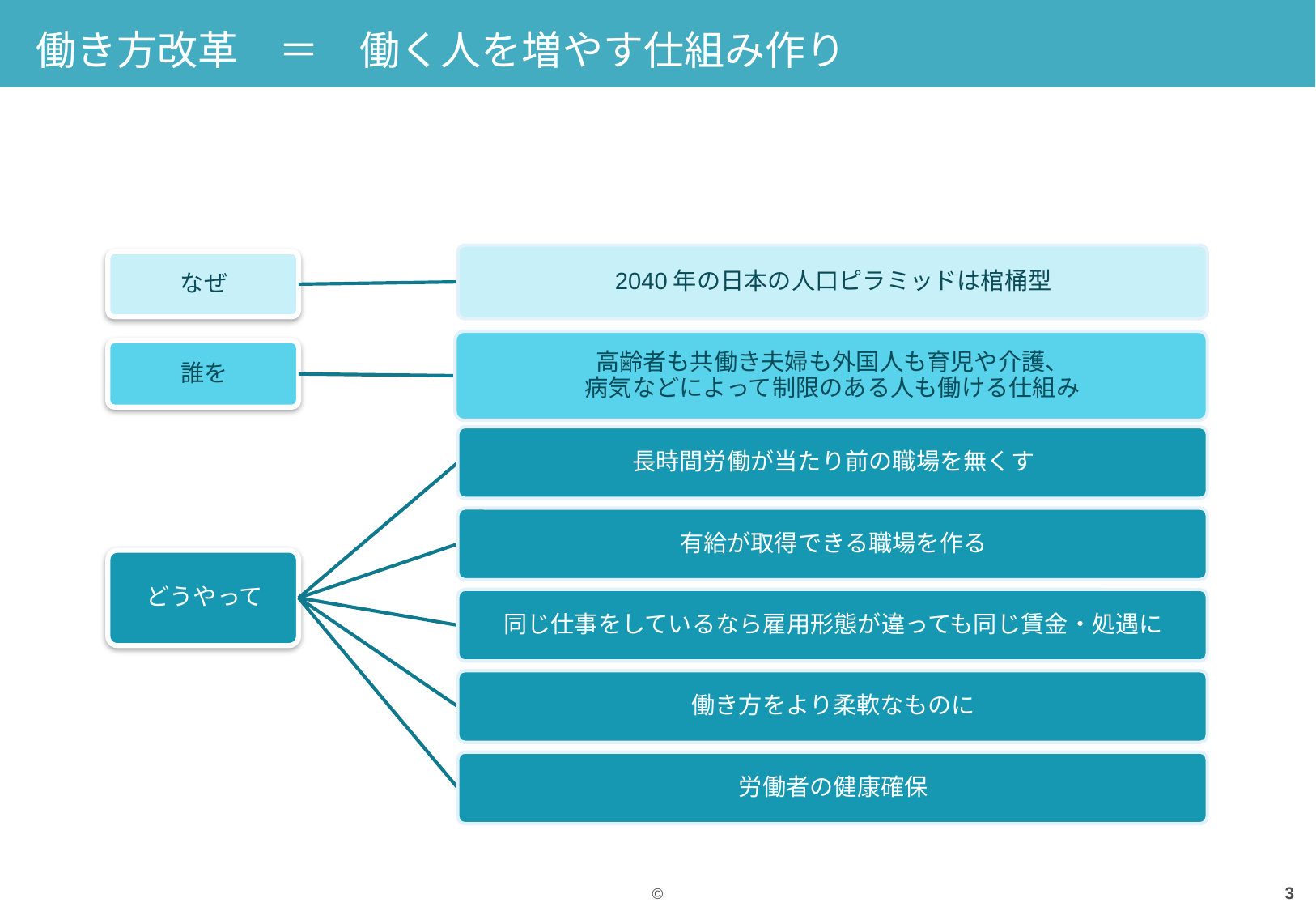

# 働き方改革　＝　働く人を増やす仕組み作り
なぜ

2040年の日本の人口ピラミッドは棺桶型
どうやって

長時間労働が当たり前の職場を無くす

有給が取得できる職場を作る

同じ仕事をしているなら雇用形態が違っても同じ賃金・処遇に

働き方をより柔軟なものに

労働者の健康確保
誰を

高齢者も共働き夫婦も外国人も育児や介護、
病気などによって制限のある人も働ける仕組み
3